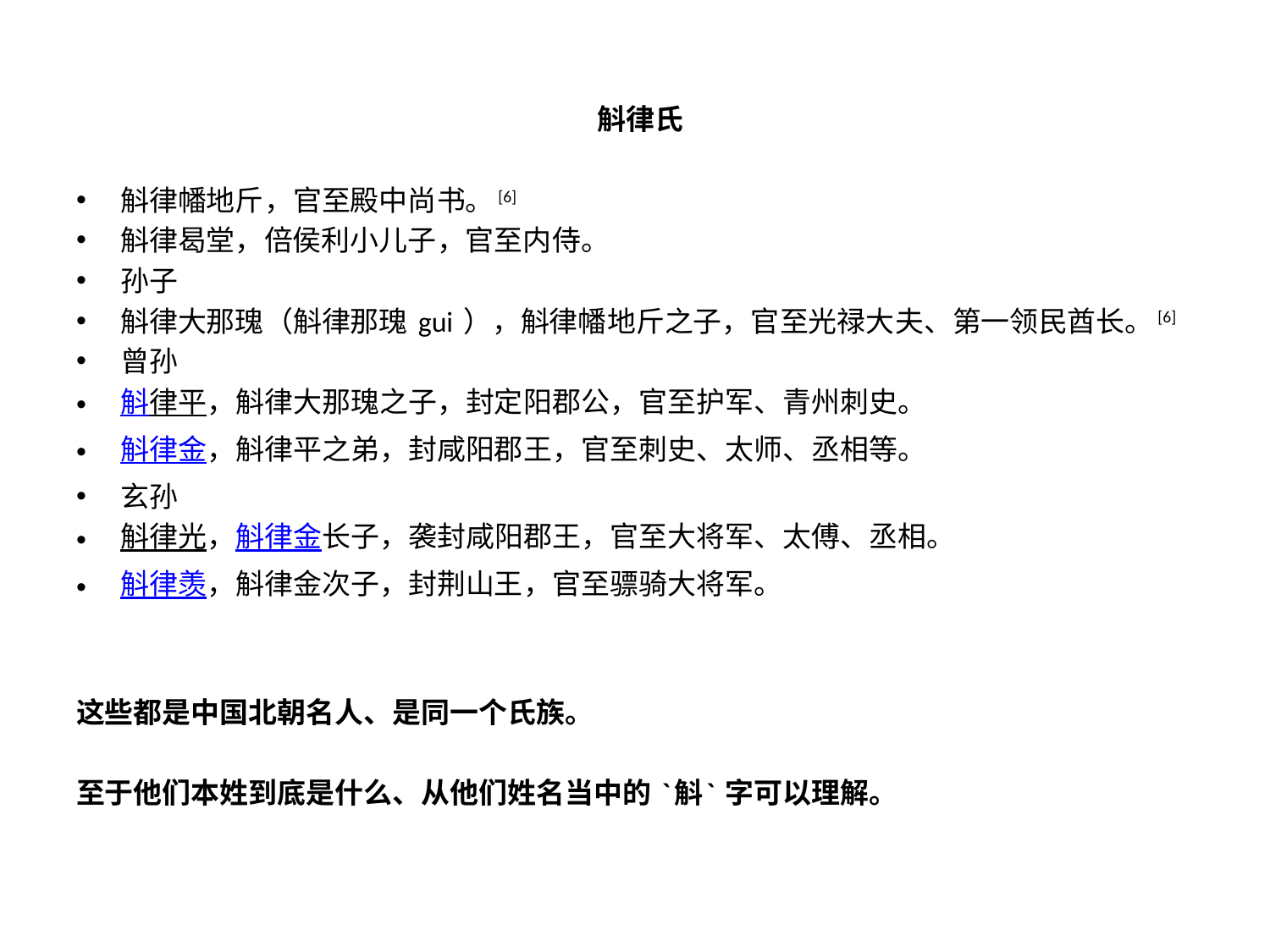

斛律氏

斛律幡地斤，官至殿中尚书。[6]
斛律曷堂，倍侯利小儿子，官至内侍。
孙子
斛律大那瑰（斛律那瑰 gui ），斛律幡地斤之子，官至光禄大夫、第一领民酋长。[6]
曾孙
斛律平，斛律大那瑰之子，封定阳郡公，官至护军、青州刺史。
斛律金，斛律平之弟，封咸阳郡王，官至刺史、太师、丞相等。
玄孙
斛律光，斛律金长子，袭封咸阳郡王，官至大将军、太傅、丞相。
斛律羡，斛律金次子，封荆山王，官至骠骑大将军。

这些都是中国北朝名人、是同一个氏族。

至于他们本姓到底是什么、从他们姓名当中的 `斛` 字可以理解。